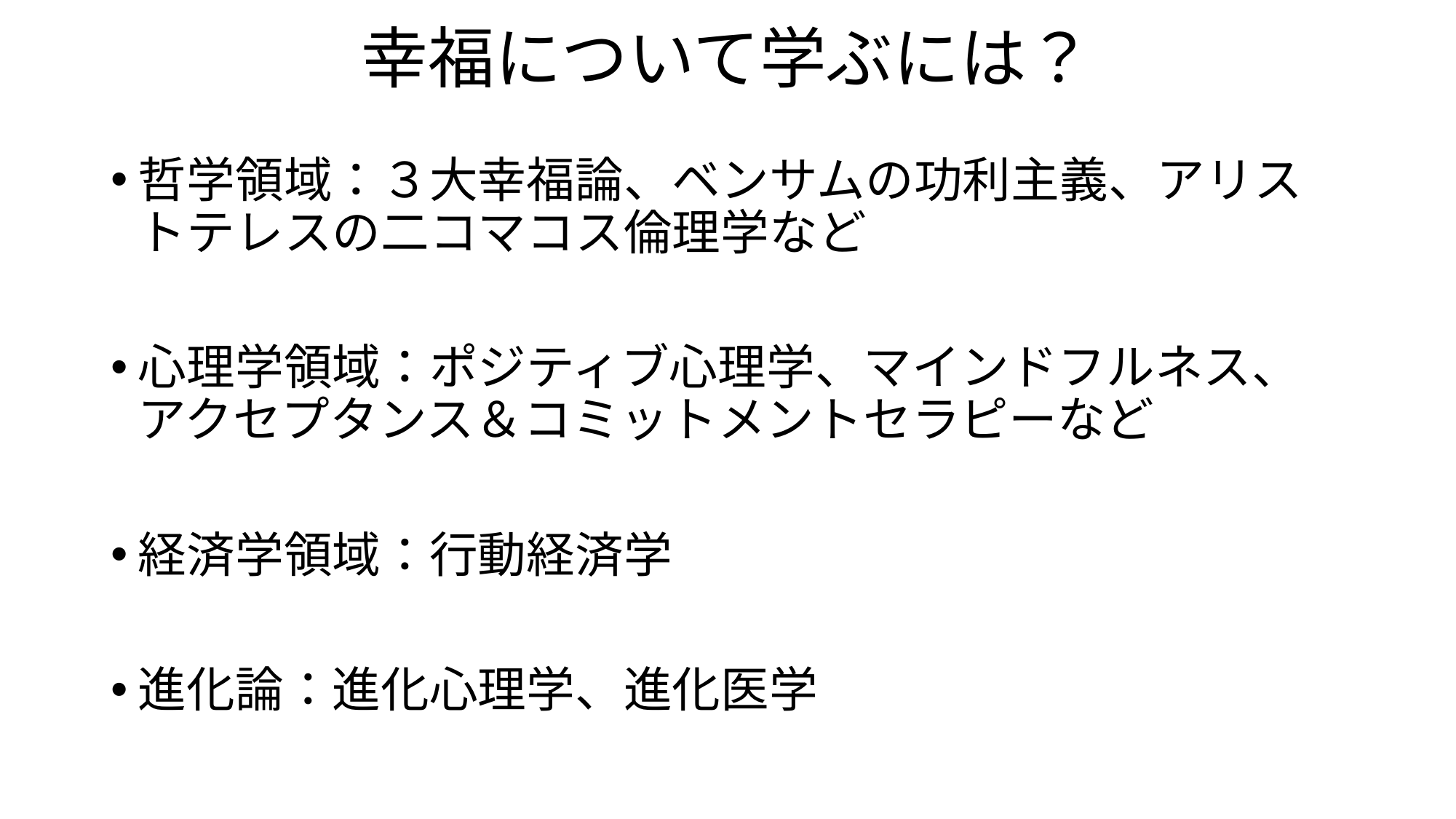

# 幸福について学ぶには？
哲学領域：３大幸福論、ベンサムの功利主義、アリストテレスの二コマコス倫理学など

心理学領域：ポジティブ心理学、マインドフルネス、アクセプタンス＆コミットメントセラピーなど

経済学領域：行動経済学

進化論：進化心理学、進化医学